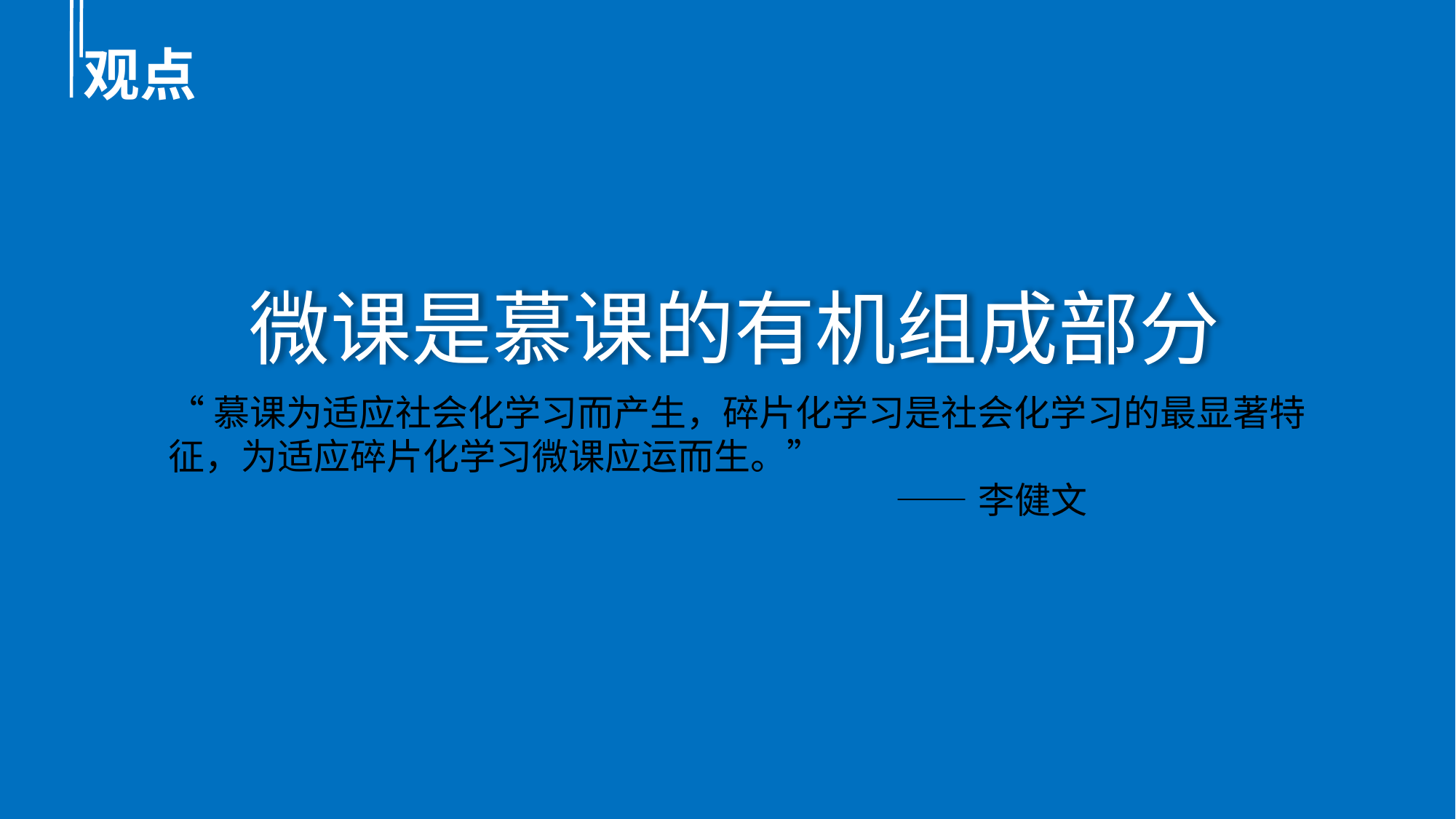

# 观点
微课是慕课的有机组成部分
“慕课为适应社会化学习而产生，碎片化学习是社会化学习的最显著特征，为适应碎片化学习微课应运而生。”
                                                              ——李健文